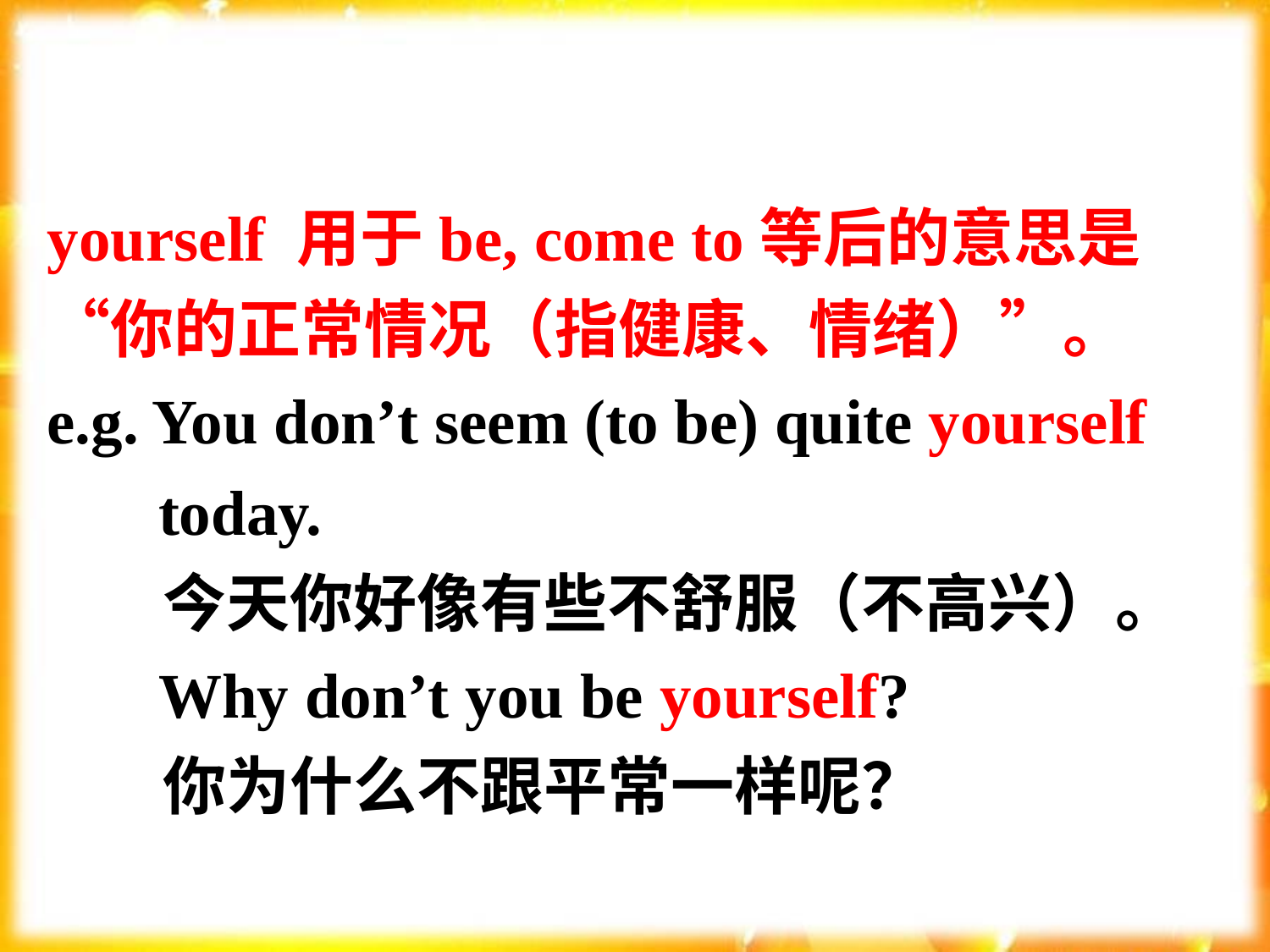

yourself 用于be, come to等后的意思是“你的正常情况（指健康、情绪）”。
e.g. You don’t seem (to be) quite yourself
       today.
       今天你好像有些不舒服（不高兴）。
       Why don’t you be yourself?
       你为什么不跟平常一样呢？